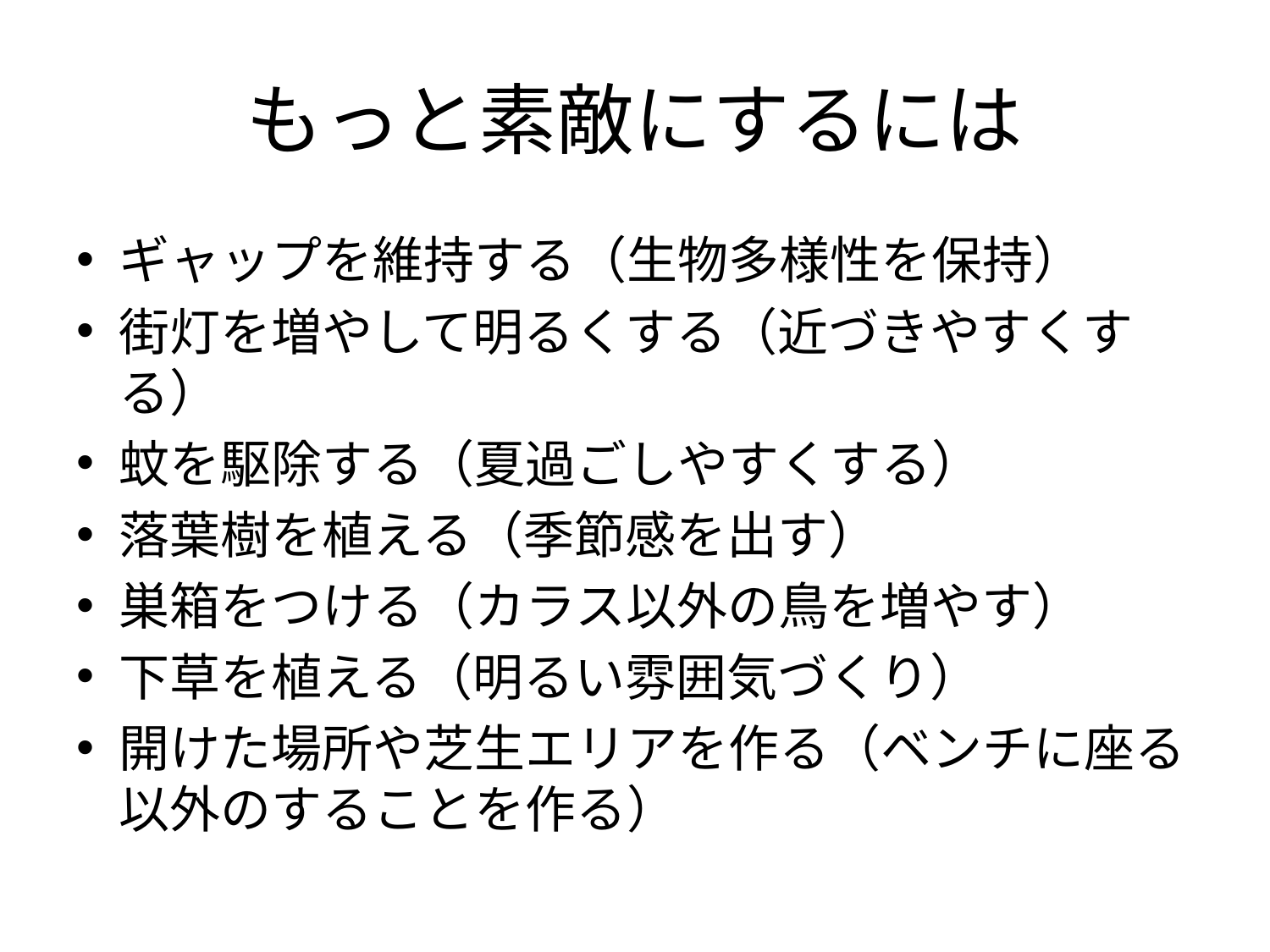

# もっと素敵にするには
ギャップを維持する（生物多様性を保持）
街灯を増やして明るくする（近づきやすくする）
蚊を駆除する（夏過ごしやすくする）
落葉樹を植える（季節感を出す）
巣箱をつける（カラス以外の鳥を増やす）
下草を植える（明るい雰囲気づくり）
開けた場所や芝生エリアを作る（ベンチに座る以外のすることを作る）